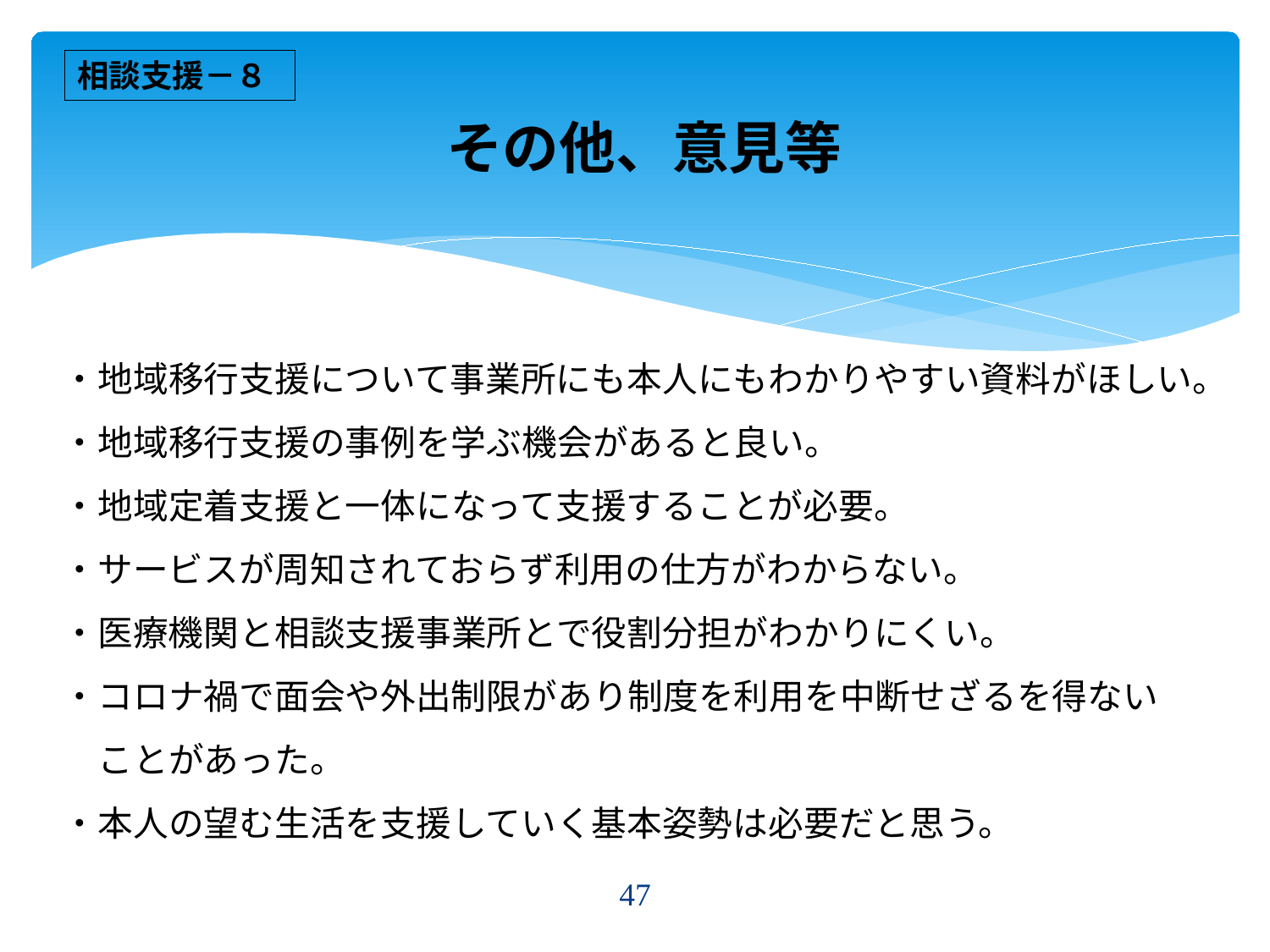

# その他、意見等
相談支援－８
・地域移行支援について事業所にも本人にもわかりやすい資料がほしい。
・地域移行支援の事例を学ぶ機会があると良い。
・地域定着支援と一体になって支援することが必要。
・サービスが周知されておらず利用の仕方がわからない。
・医療機関と相談支援事業所とで役割分担がわかりにくい。
・コロナ禍で面会や外出制限があり制度を利用を中断せざるを得ない
　ことがあった。
・本人の望む生活を支援していく基本姿勢は必要だと思う。

47